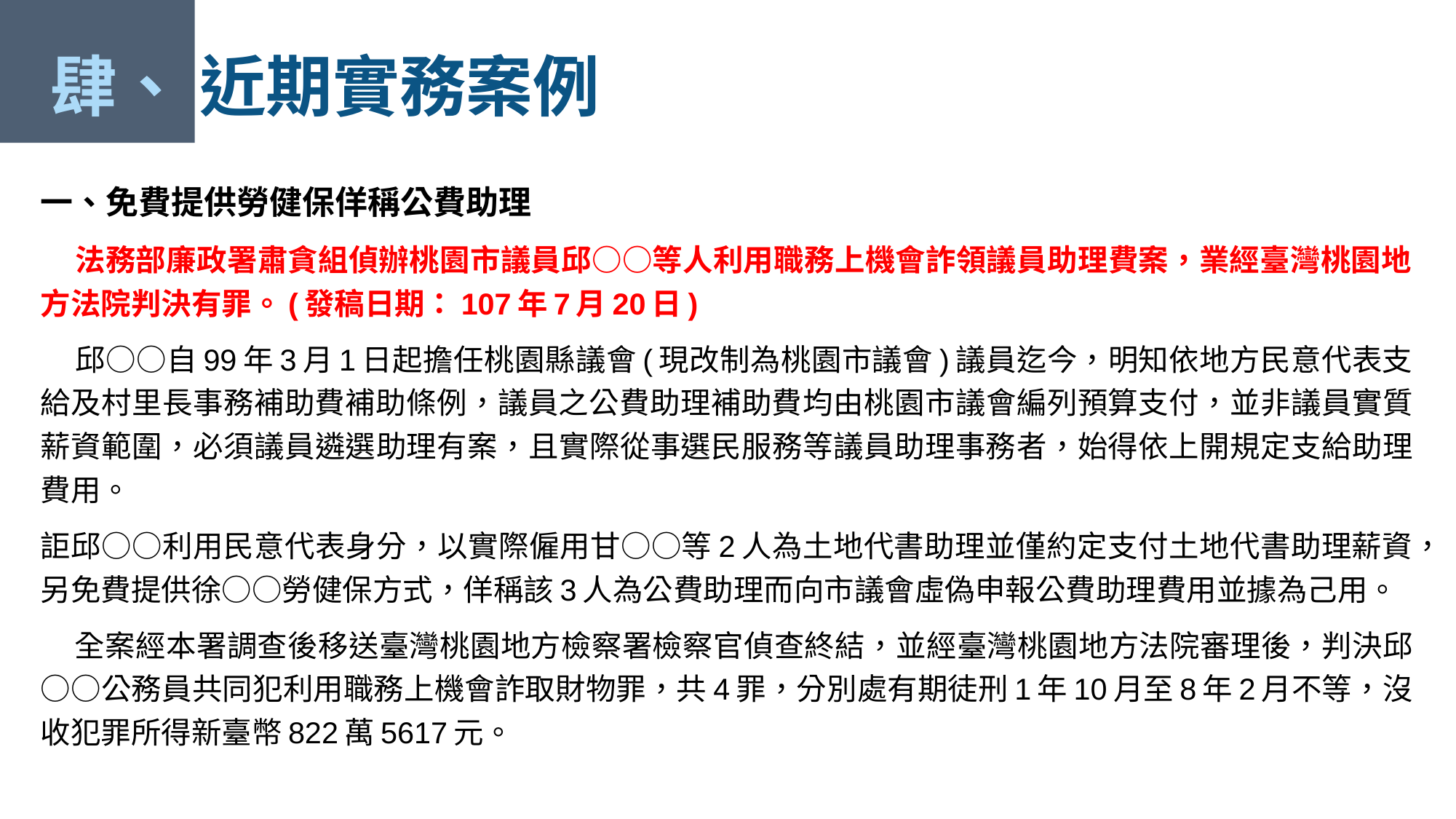

肆、 近期實務案例
一、免費提供勞健保佯稱公費助理
    法務部廉政署肅貪組偵辦桃園市議員邱○○等人利用職務上機會詐領議員助理費案，業經臺灣桃園地方法院判決有罪。(發稿日期：107年7月20日)
    邱○○自99年3月1日起擔任桃園縣議會(現改制為桃園市議會)議員迄今，明知依地方民意代表支給及村里長事務補助費補助條例，議員之公費助理補助費均由桃園市議會編列預算支付，並非議員實質薪資範圍，必須議員遴選助理有案，且實際從事選民服務等議員助理事務者，始得依上開規定支給助理費用。
詎邱○○利用民意代表身分，以實際僱用甘○○等2人為土地代書助理並僅約定支付土地代書助理薪資，另免費提供徐○○勞健保方式，佯稱該3人為公費助理而向市議會虛偽申報公費助理費用並據為己用。
    全案經本署調查後移送臺灣桃園地方檢察署檢察官偵查終結，並經臺灣桃園地方法院審理後，判決邱○○公務員共同犯利用職務上機會詐取財物罪，共4罪，分別處有期徒刑1年10月至8年2月不等，沒收犯罪所得新臺幣822萬5617元。